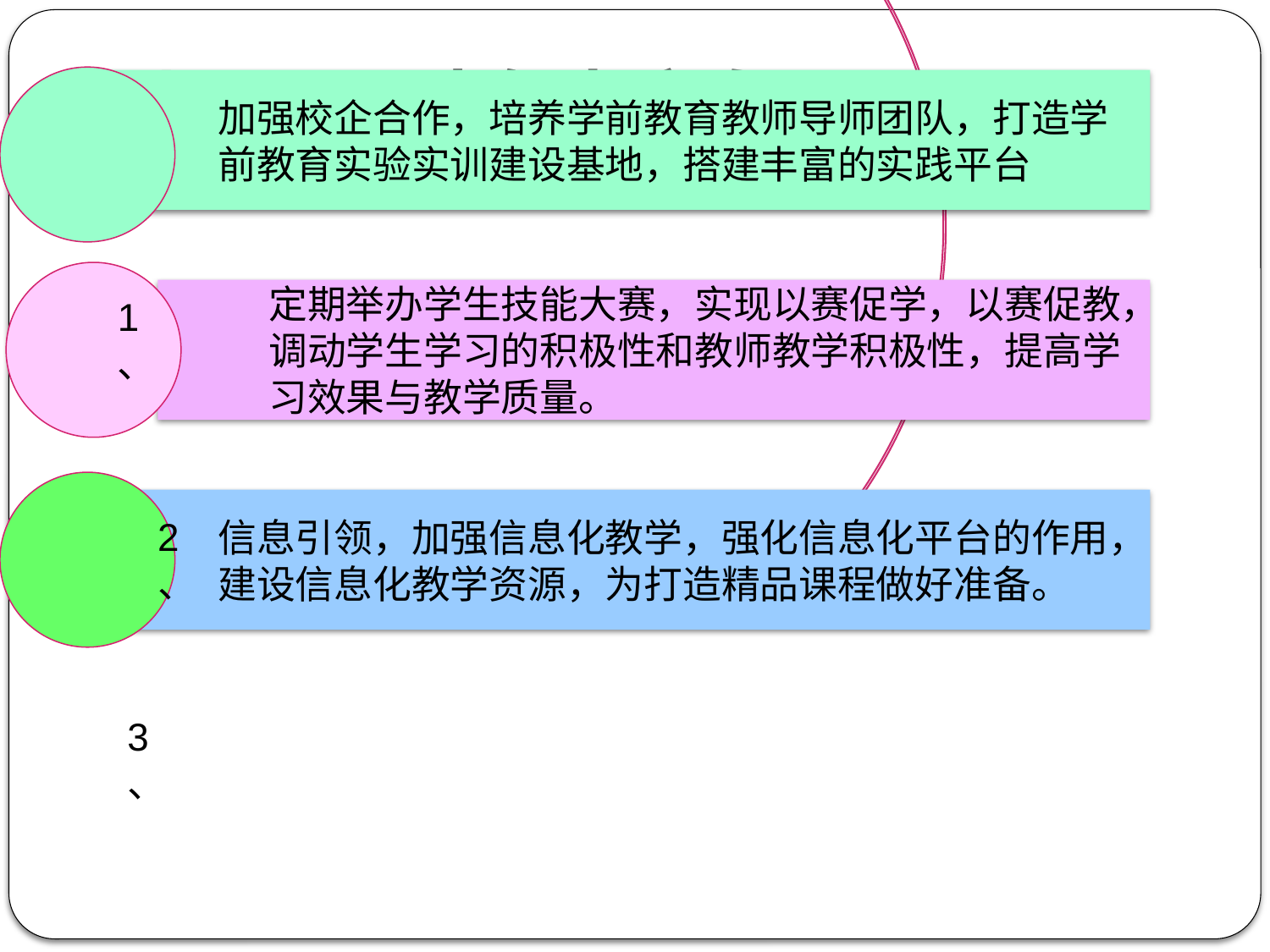

# 七、下一步努力方向
加强校企合作，培养学前教育教师导师团队，打造学前教育实验实训建设基地，搭建丰富的实践平台
定期举办学生技能大赛，实现以赛促学，以赛促教，调动学生学习的积极性和教师教学积极性，提高学习效果与教学质量。
信息引领，加强信息化教学，强化信息化平台的作用，建设信息化教学资源，为打造精品课程做好准备。
1、
2、
3、